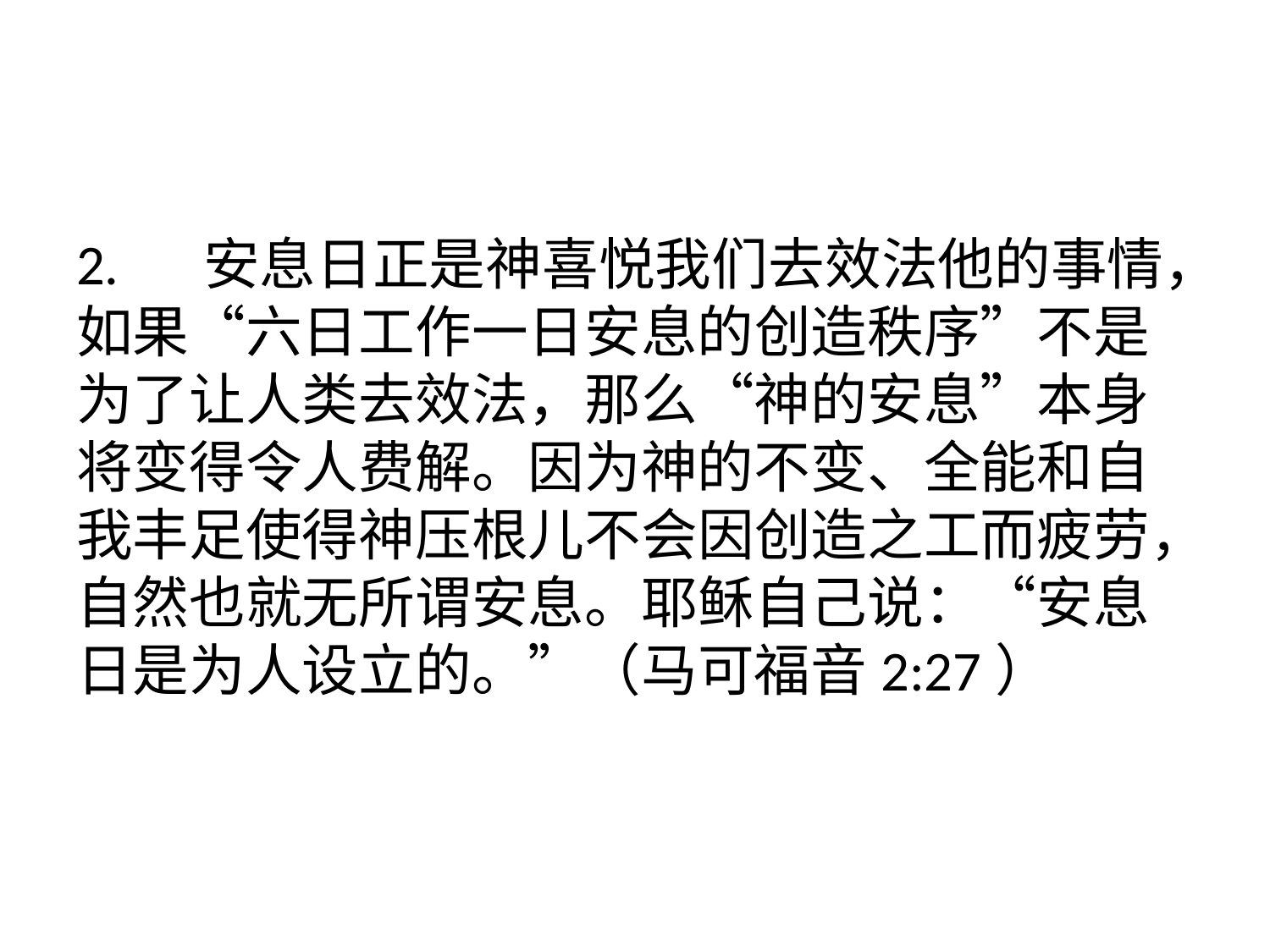

#
2.	安息日正是神喜悦我们去效法他的事情，如果“六日工作一日安息的创造秩序”不是为了让人类去效法，那么“神的安息”本身将变得令人费解。因为神的不变、全能和自我丰足使得神压根儿不会因创造之工而疲劳，自然也就无所谓安息。耶稣自己说：“安息日是为人设立的。”（马可福音2:27）